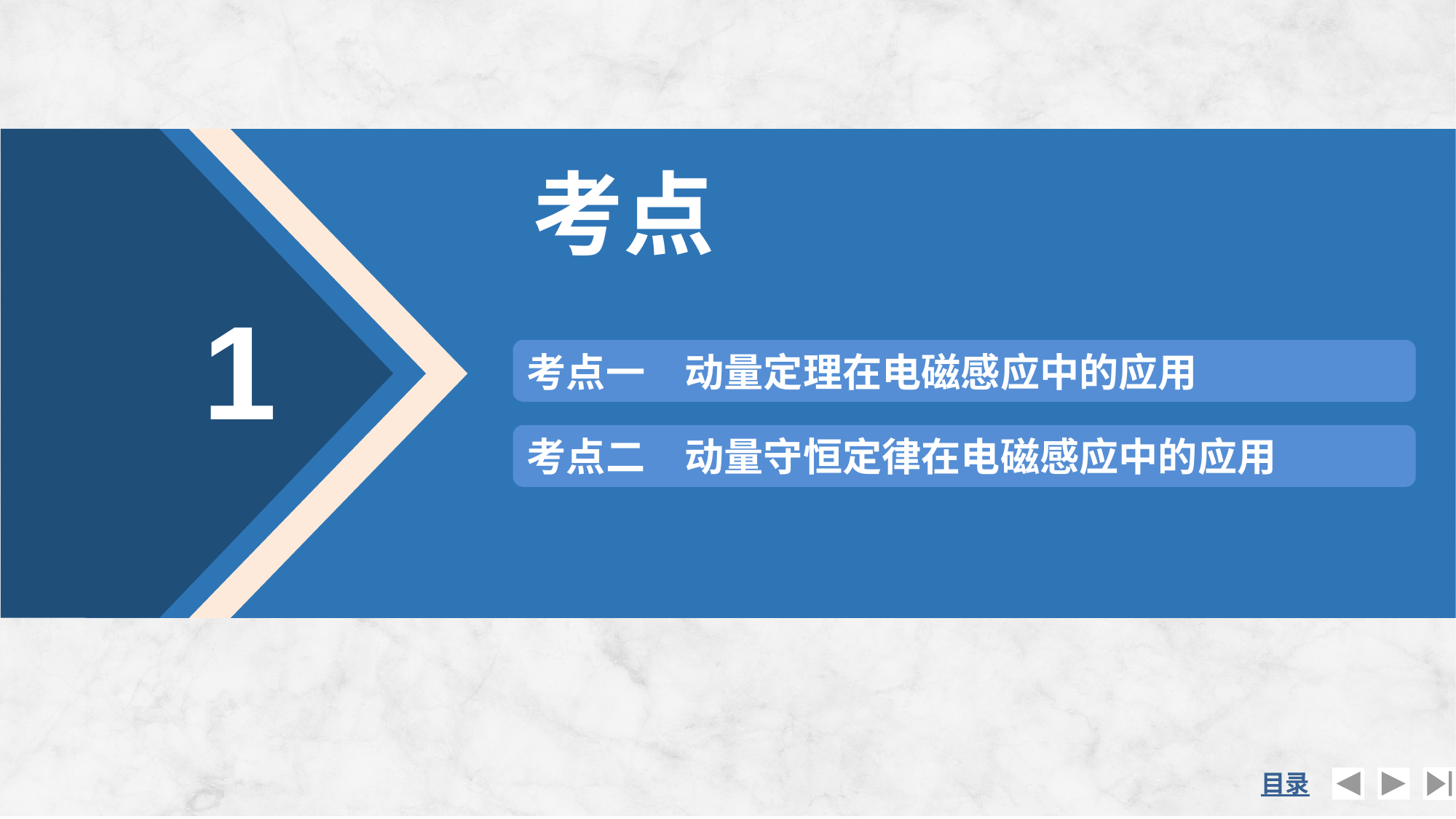

考点
1
考点一　动量定理在电磁感应中的应用
考点二　动量守恒定律在电磁感应中的应用